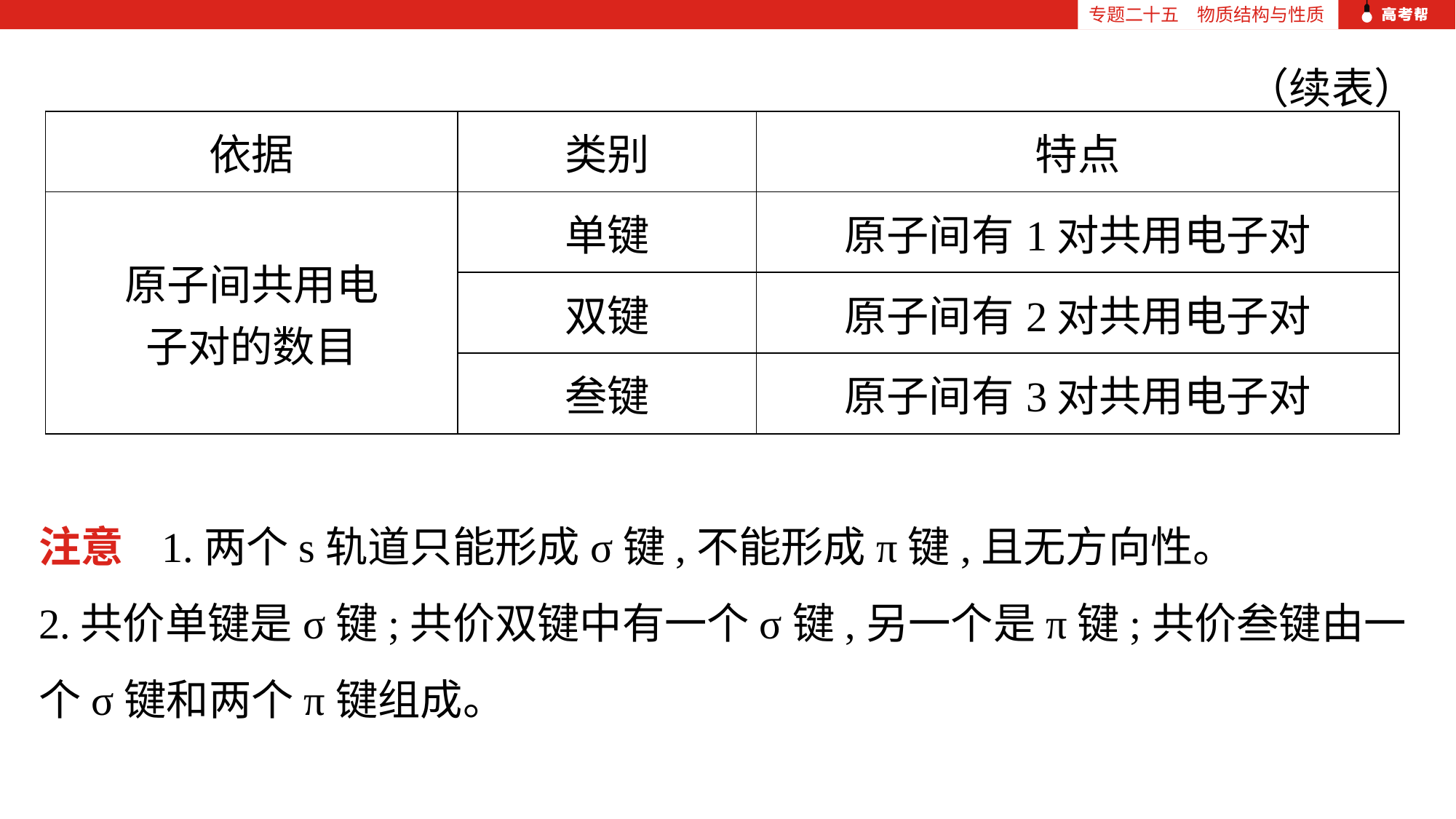

专题二十五　物质结构与性质
（续表）

注意   1.两个s轨道只能形成σ键,不能形成π键,且无方向性。
2.共价单键是σ键;共价双键中有一个σ键,另一个是π键;共价叁键由一个σ键和两个π键组成。
| 依据 | 类别 | 特点 |
| --- | --- | --- |
| 原子间共用电 子对的数目 | 单键 | 原子间有1对共用电子对 |
|  | 双键 | 原子间有2对共用电子对 |
|  | 叁键 | 原子间有3对共用电子对 |